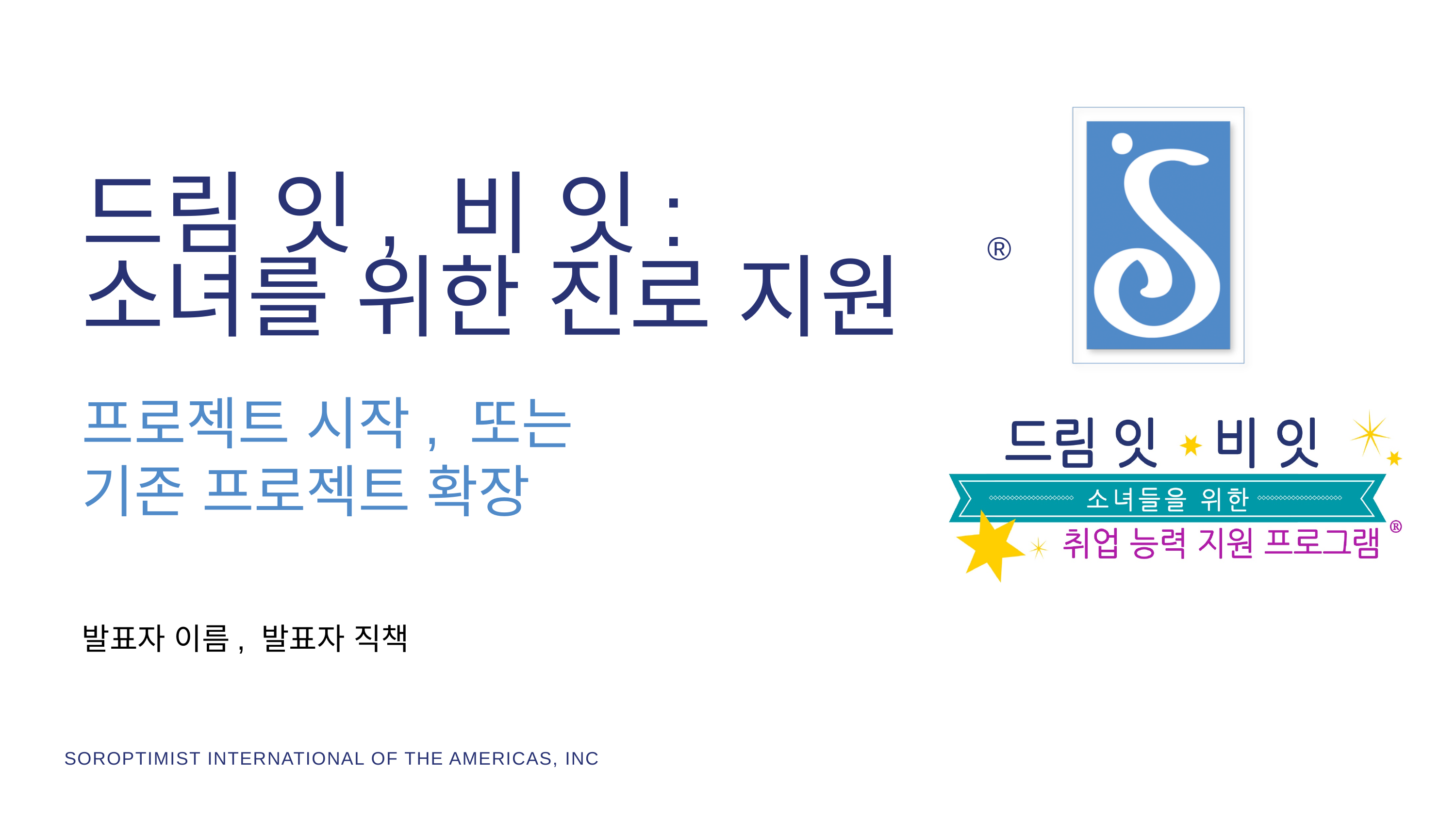

드림 잇, 비 잇:
소녀를 위한 진로 지원

®

프로젝트 시작, 또는
기존 프로젝트 확장

발표자 이름, 발표자 직책
SOROPTIMIST INTERNATIONAL OF THE AMERICAS, INC